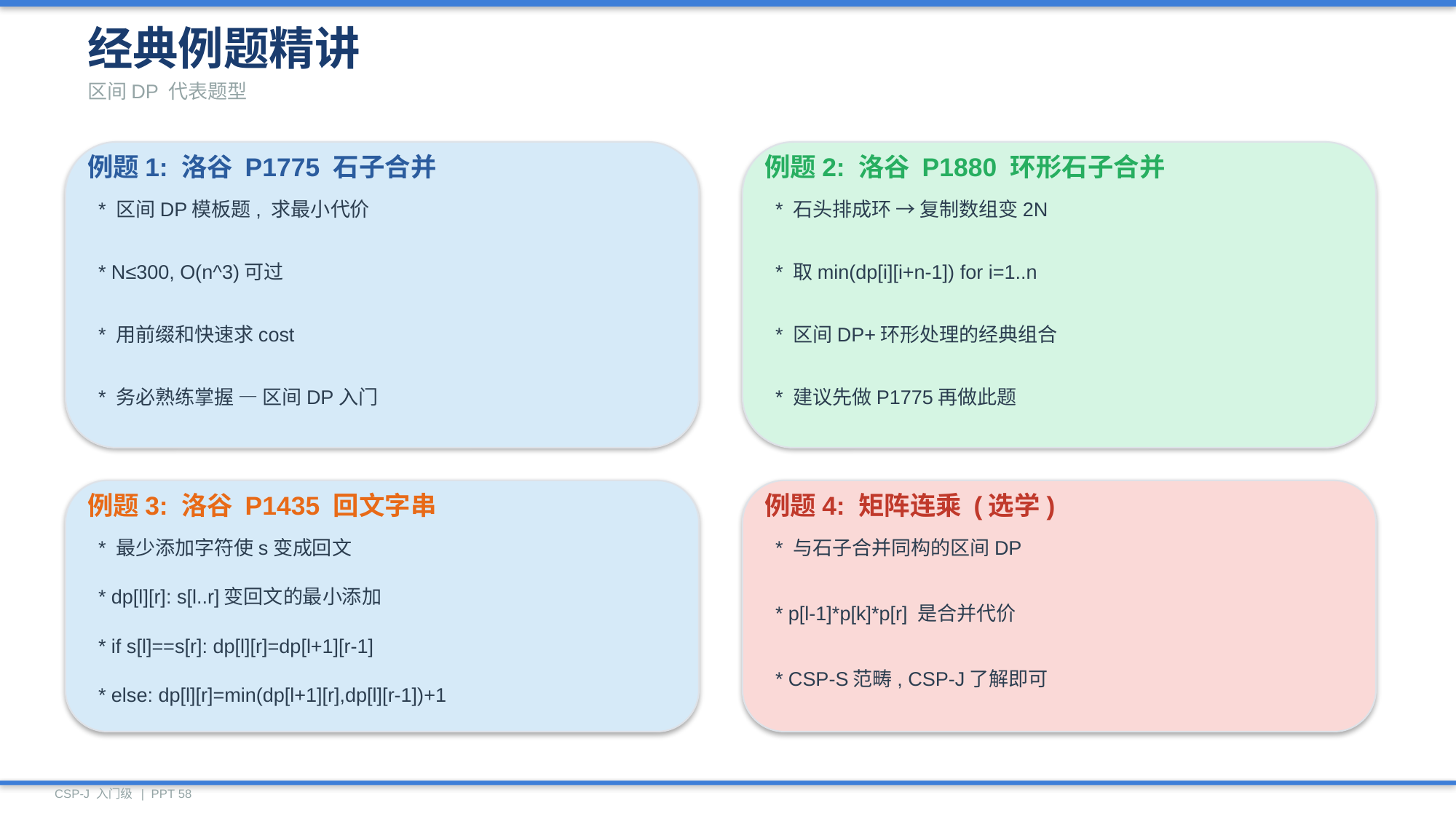

经典例题精讲
区间DP 代表题型

例题1: 洛谷 P1775 石子合并
例题2: 洛谷 P1880 环形石子合并
* 区间DP模板题, 求最小代价
* 石头排成环 → 复制数组变2N
* N≤300, O(n^3)可过
* 取min(dp[i][i+n-1]) for i=1..n
* 用前缀和快速求cost
* 区间DP+环形处理的经典组合
* 务必熟练掌握 — 区间DP入门
* 建议先做P1775再做此题

例题3: 洛谷 P1435 回文字串
例题4: 矩阵连乘 (选学)
* 最少添加字符使s变成回文
* 与石子合并同构的区间DP
* dp[l][r]: s[l..r]变回文的最小添加
* p[l-1]*p[k]*p[r] 是合并代价
* if s[l]==s[r]: dp[l][r]=dp[l+1][r-1]
* CSP-S范畴, CSP-J了解即可
* else: dp[l][r]=min(dp[l+1][r],dp[l][r-1])+1

CSP-J 入门级  |  PPT 58